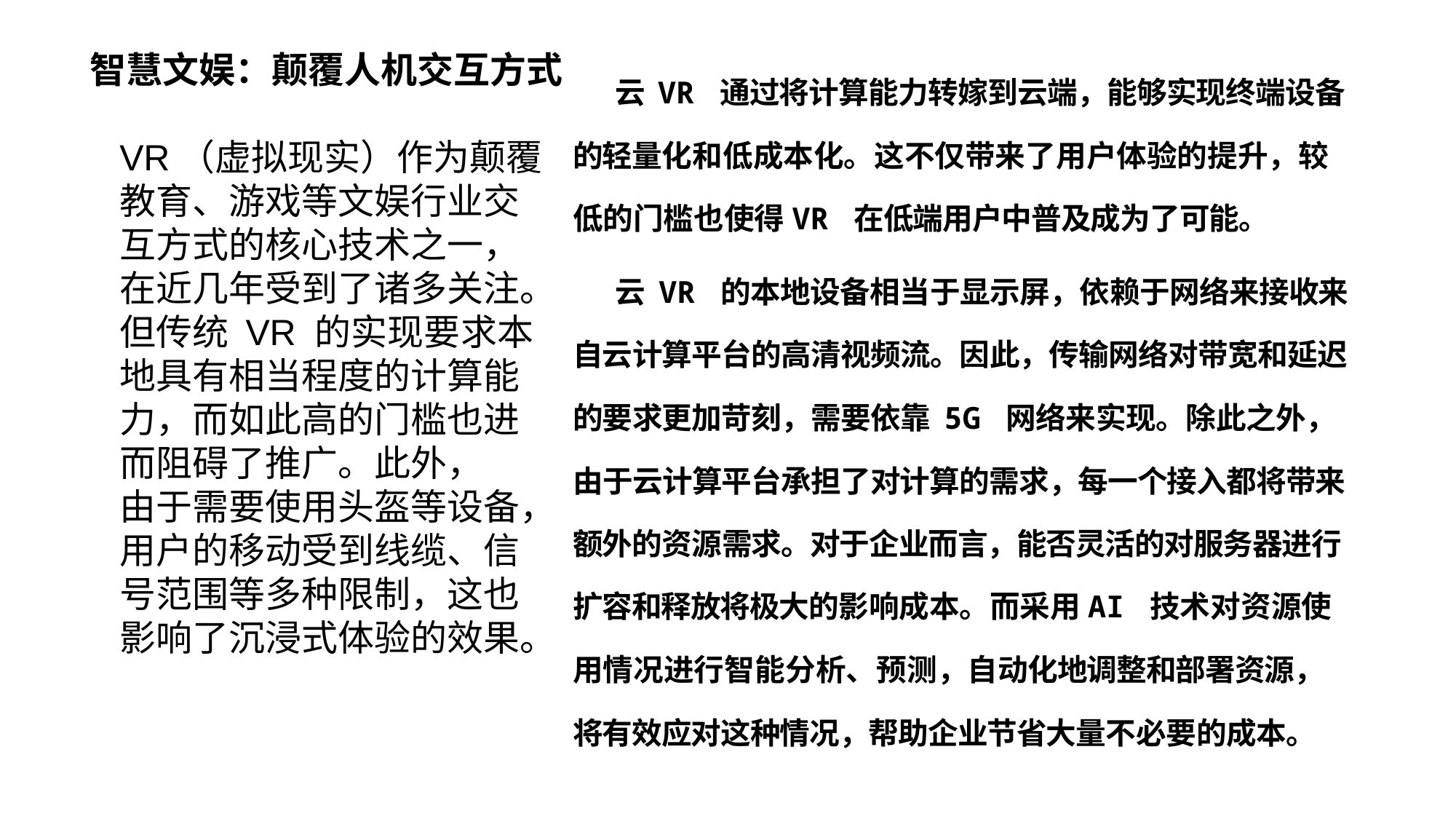

智慧文娱：颠覆人机交互方式
云VR 通过将计算能力转嫁到云端，能够实现终端设备的轻量化和低成本化。这不仅带来了用户体验的提升，较低的门槛也使得VR 在低端用户中普及成为了可能。
云 VR 的本地设备相当于显示屏，依赖于网络来接收来自云计算平台的高清视频流。因此，传输网络对带宽和延迟的要求更加苛刻，需要依靠 5G 网络来实现。除此之外，由于云计算平台承担了对计算的需求，每一个接入都将带来额外的资源需求。对于企业而言，能否灵活的对服务器进行扩容和释放将极大的影响成本。而采用AI 技术对资源使用情况进行智能分析、预测，自动化地调整和部署资源，将有效应对这种情况，帮助企业节省大量不必要的成本。
VR（虚拟现实）作为颠覆教育、游戏等文娱行业交互方式的核心技术之一，在近几年受到了诸多关注。但传统 VR 的实现要求本地具有相当程度的计算能力，而如此高的门槛也进而阻碍了推广。此外，
由于需要使用头盔等设备，用户的移动受到线缆、信号范围等多种限制，这也影响了沉浸式体验的效果。